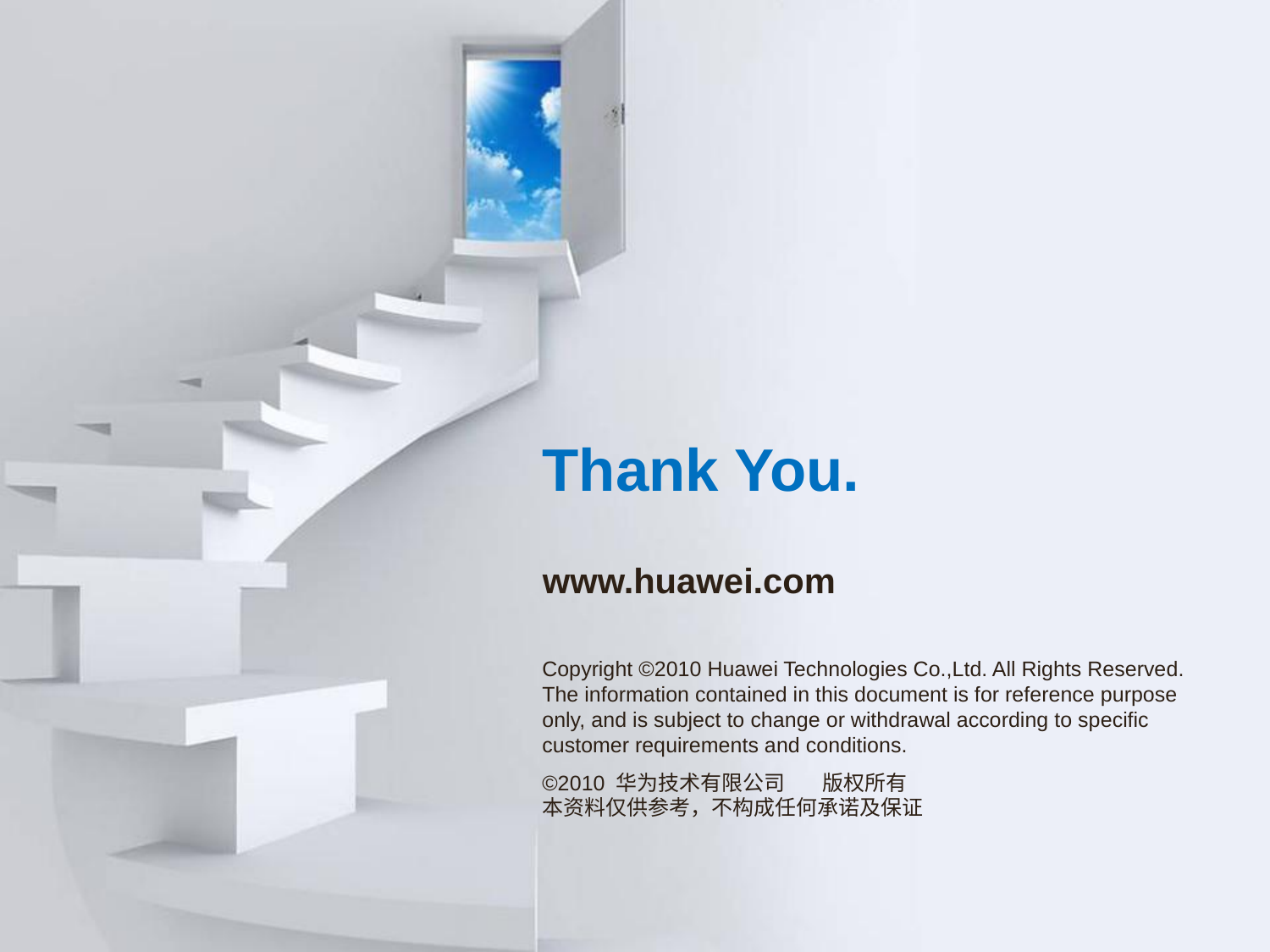

# Thank You.
www.huawei.com
Copyright ©2010 Huawei Technologies Co.,Ltd. All Rights Reserved.
The information contained in this document is for reference purpose only, and is subject to change or withdrawal according to specific customer requirements and conditions.
©2010 华为技术有限公司        版权所有
本资料仅供参考，不构成任何承诺及保证